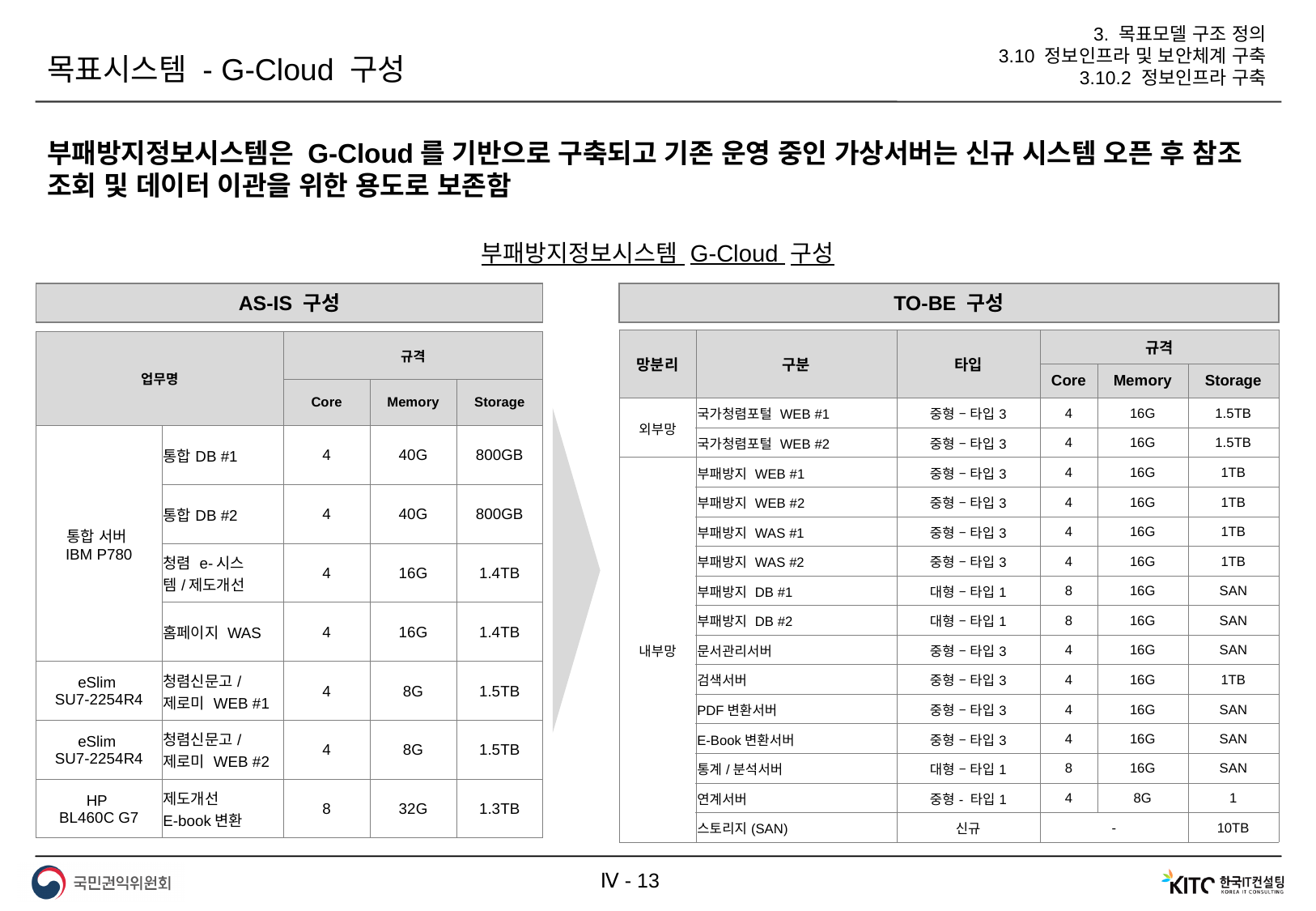

3. 목표모델 구조 정의
3.10 정보인프라 및 보안체계 구축
3.10.2 정보인프라 구축
목표시스템 - G-Cloud 구성
부패방지정보시스템은 G-Cloud를 기반으로 구축되고 기존 운영 중인 가상서버는 신규 시스템 오픈 후 참조 조회 및 데이터 이관을 위한 용도로 보존함
부패방지정보시스템 G-Cloud 구성
AS-IS 구성
TO-BE 구성
| 망분리 | 구분 | 타입 | 규격 |  |  |
| --- | --- | --- | --- | --- | --- |
|  |  |  | Core | Memory | Storage |
| 외부망 | 국가청렴포털 WEB #1 | 중형 – 타입3 | 4 | 16G | 1.5TB |
|  | 국가청렴포털 WEB #2 | 중형 – 타입3 | 4 | 16G | 1.5TB |
| 내부망 | 부패방지 WEB #1 | 중형 – 타입3 | 4 | 16G | 1TB |
|  | 부패방지 WEB #2 | 중형 – 타입3 | 4 | 16G | 1TB |
|  | 부패방지 WAS #1 | 중형 – 타입3 | 4 | 16G | 1TB |
|  | 부패방지 WAS #2 | 중형 – 타입3 | 4 | 16G | 1TB |
|  | 부패방지 DB #1 | 대형 – 타입1 | 8 | 16G | SAN |
|  | 부패방지 DB #2 | 대형 – 타입1 | 8 | 16G | SAN |
|  | 문서관리서버 | 중형 – 타입3 | 4 | 16G | SAN |
|  | 검색서버 | 중형 – 타입3 | 4 | 16G | 1TB |
|  | PDF변환서버 | 중형 – 타입3 | 4 | 16G | SAN |
|  | E-Book변환서버 | 중형 – 타입3 | 4 | 16G | SAN |
|  | 통계/분석서버 | 대형 – 타입1 | 8 | 16G | SAN |
|  | 연계서버 | 중형- 타입1 | 4 | 8G | 1 |
|  | 스토리지(SAN) | 신규 | - |  | 10TB |
| 업무명 |  | 규격 |  |  |
| --- | --- | --- | --- | --- |
|  |  | Core | Memory | Storage |
| 통합 서버 IBM P780 | 통합DB #1 | 4 | 40G | 800GB |
|  | 통합DB #2 | 4 | 40G | 800GB |
|  | 청렴 e-시스템/제도개선 | 4 | 16G | 1.4TB |
|  | 홈페이지 WAS | 4 | 16G | 1.4TB |
| eSlim SU7-2254R4 | 청렴신문고/제로미 WEB #1 | 4 | 8G | 1.5TB |
| eSlim SU7-2254R4 | 청렴신문고/제로미 WEB #2 | 4 | 8G | 1.5TB |
| HP BL460C G7 | 제도개선 E-book변환 | 8 | 32G | 1.3TB |